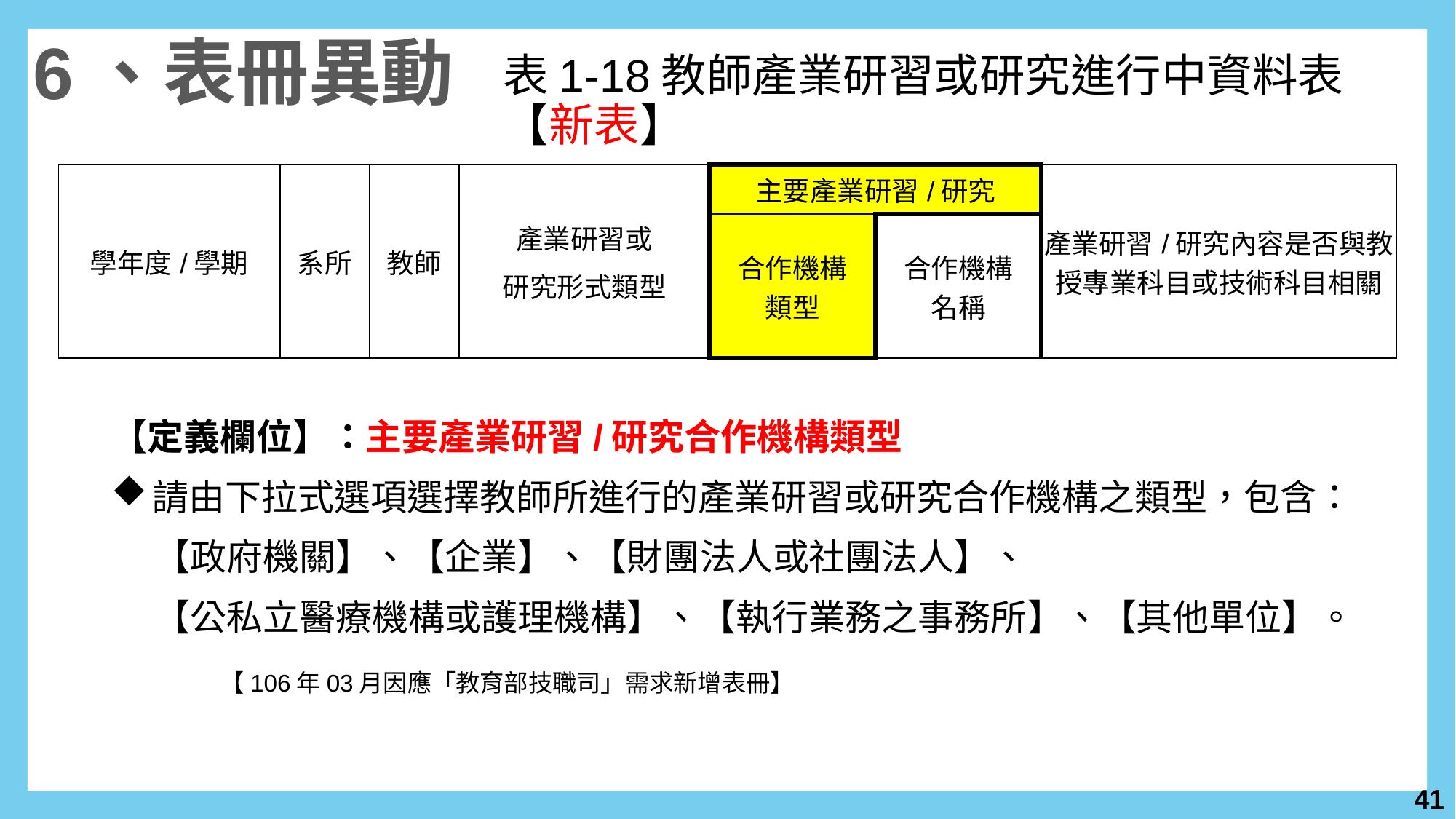

6、表冊異動
表1-18教師產業研習或研究進行中資料表
【新表】

| 學年度/學期 | 系所 | 教師 | 產業研習或 研究形式類型 | 主要產業研習/研究 |  | 產業研習/研究內容是否與教授專業科目或技術科目相關 |
| --- | --- | --- | --- | --- | --- | --- |
|  |  |  |  | 合作機構 類型 | 合作機構 名稱 |  |
【定義欄位】：主要產業研習/研究合作機構類型
請由下拉式選項選擇教師所進行的產業研習或研究合作機構之類型，包含：
【政府機關】、【企業】、【財團法人或社團法人】、
【公私立醫療機構或護理機構】、【執行業務之事務所】、【其他單位】。
	【106年03月因應「教育部技職司」需求新增表冊】

41